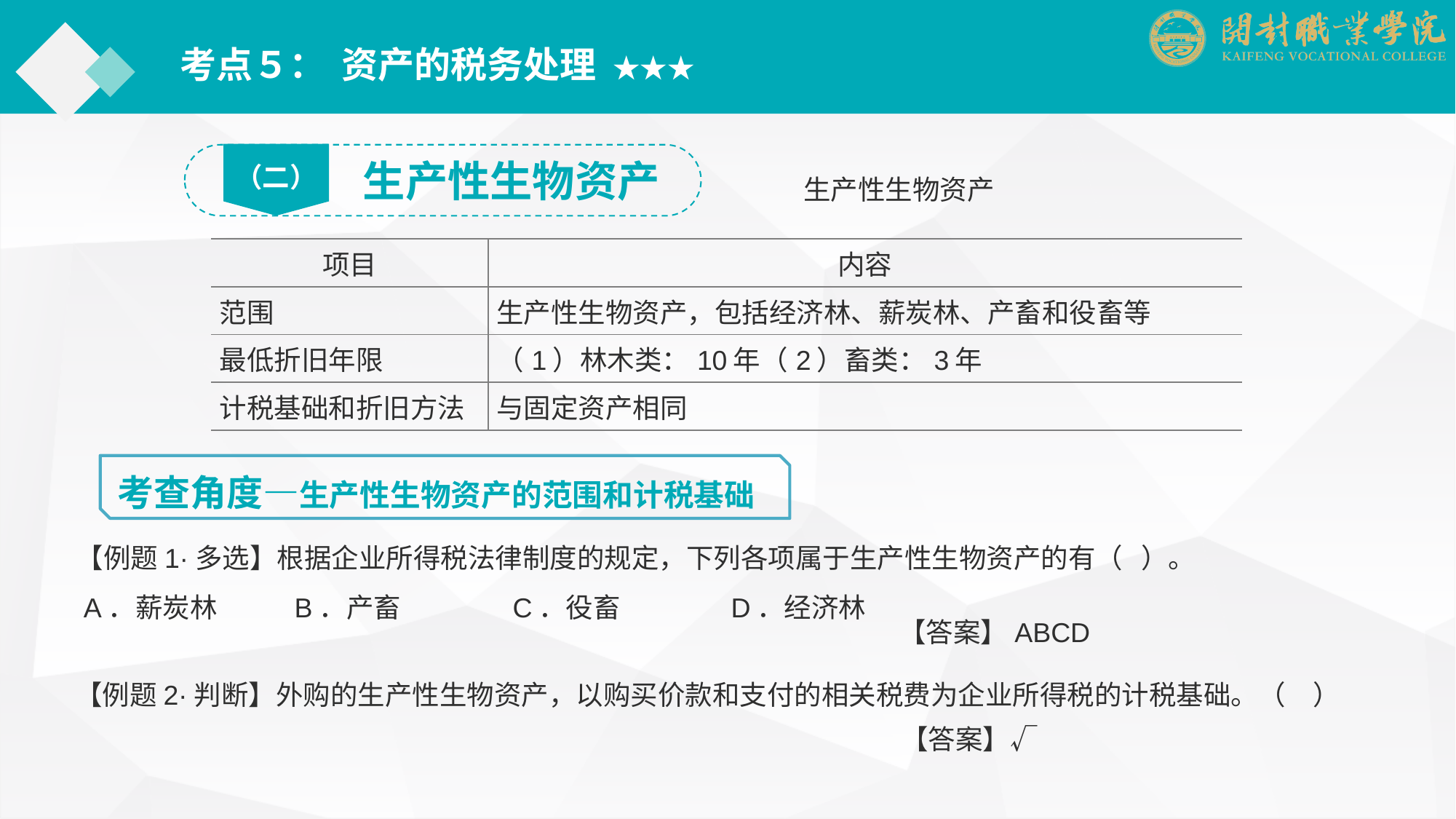

考点５：  资产的税务处理  ★★★
（二）

生产性生物资产
生产性生物资产
| 项目 | 内容 |
| --- | --- |
| 范围 | 生产性生物资产，包括经济林、薪炭林、产畜和役畜等 |
| 最低折旧年限 | （1）林木类：10年（2）畜类：3年 |
| 计税基础和折旧方法 | 与固定资产相同 |

考查角度—生产性生物资产的范围和计税基础
【例题1·多选】根据企业所得税法律制度的规定，下列各项属于生产性生物资产的有（   ）。
 A．薪炭林	B．产畜		C．役畜		D．经济林
【答案】ABCD
【例题2·判断】外购的生产性生物资产，以购买价款和支付的相关税费为企业所得税的计税基础。（　）
【答案】√